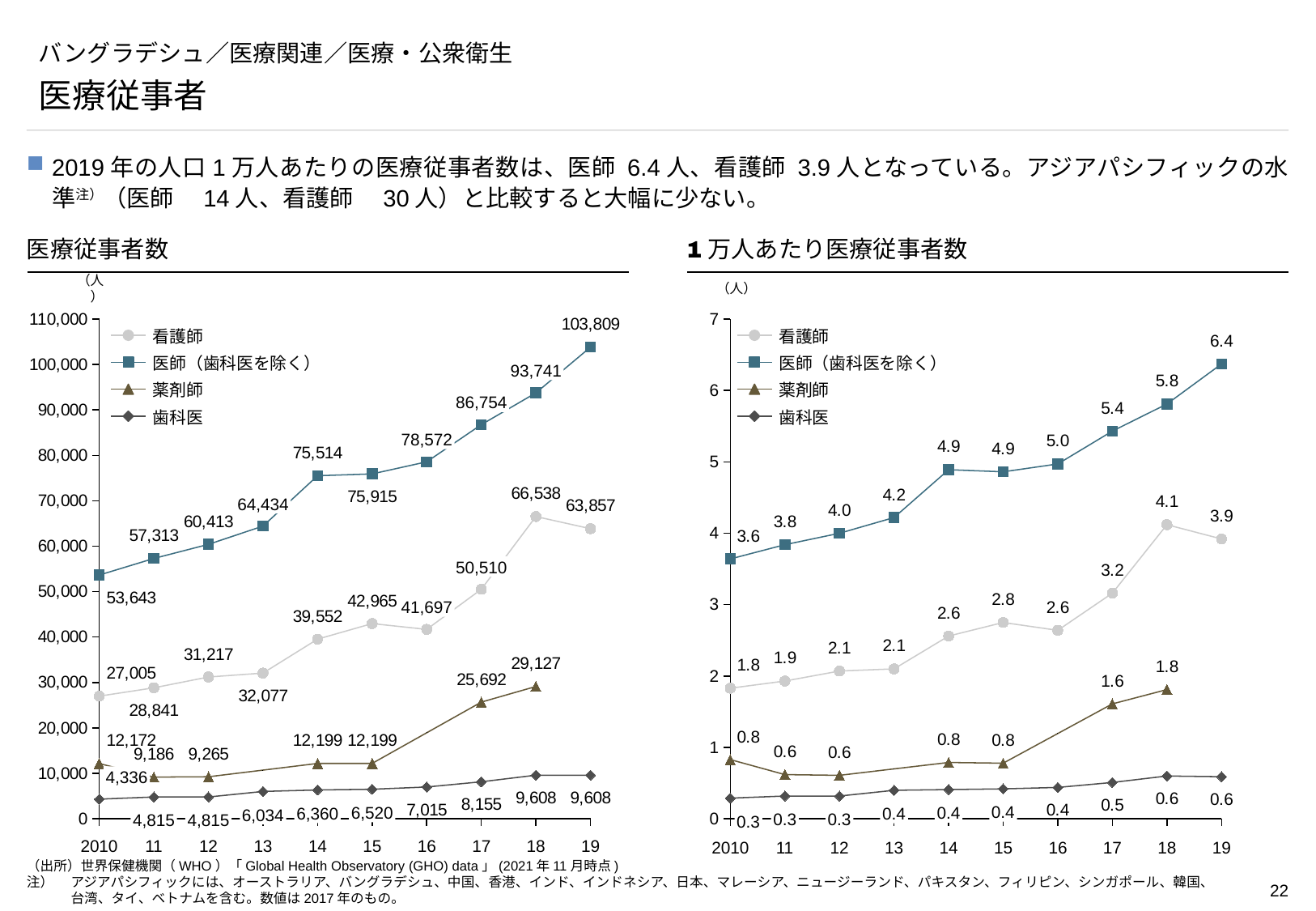

# バングラデシュ／医療関連／医療・公衆衛生
医療従事者
2019年の人口1万人あたりの医療従事者数は、医師 6.4人、看護師 3.9人となっている。アジアパシフィックの水準注）（医師　14人、看護師　30人）と比較すると大幅に少ない。
医療従事者数
1万人あたり医療従事者数
（人）
（人）

### Chart

| Category |  |  |  |  |
|---|---|---|---|---|

### Chart

| Category |  |  |  |  |
|---|---|---|---|---|
看護師
看護師

医師（歯科医を除く）
医師（歯科医を除く）

93,741
薬剤師
薬剤師

86,754
歯科医
歯科医

78,572
64,434
50,510
41,697
4,336
0.4
6,520
0.4
6,360
0.4
6,034
0.3
0.3
4,815
4,815
0.3
2010
11
12
13
14
15
16
17
18
19
2010
11
12
13
14
15
16
17
18
19
（出所）世界保健機関（WHO）「Global Health Observatory (GHO) data」(2021年11月時点)
注）　	アジアパシフィックには、オーストラリア、バングラデシュ、中国、香港、インド、インドネシア、日本、マレーシア、ニュージーランド、パキスタン、フィリピン、シンガポール、韓国、台湾、タイ、ベトナムを含む。数値は2017年のもの。